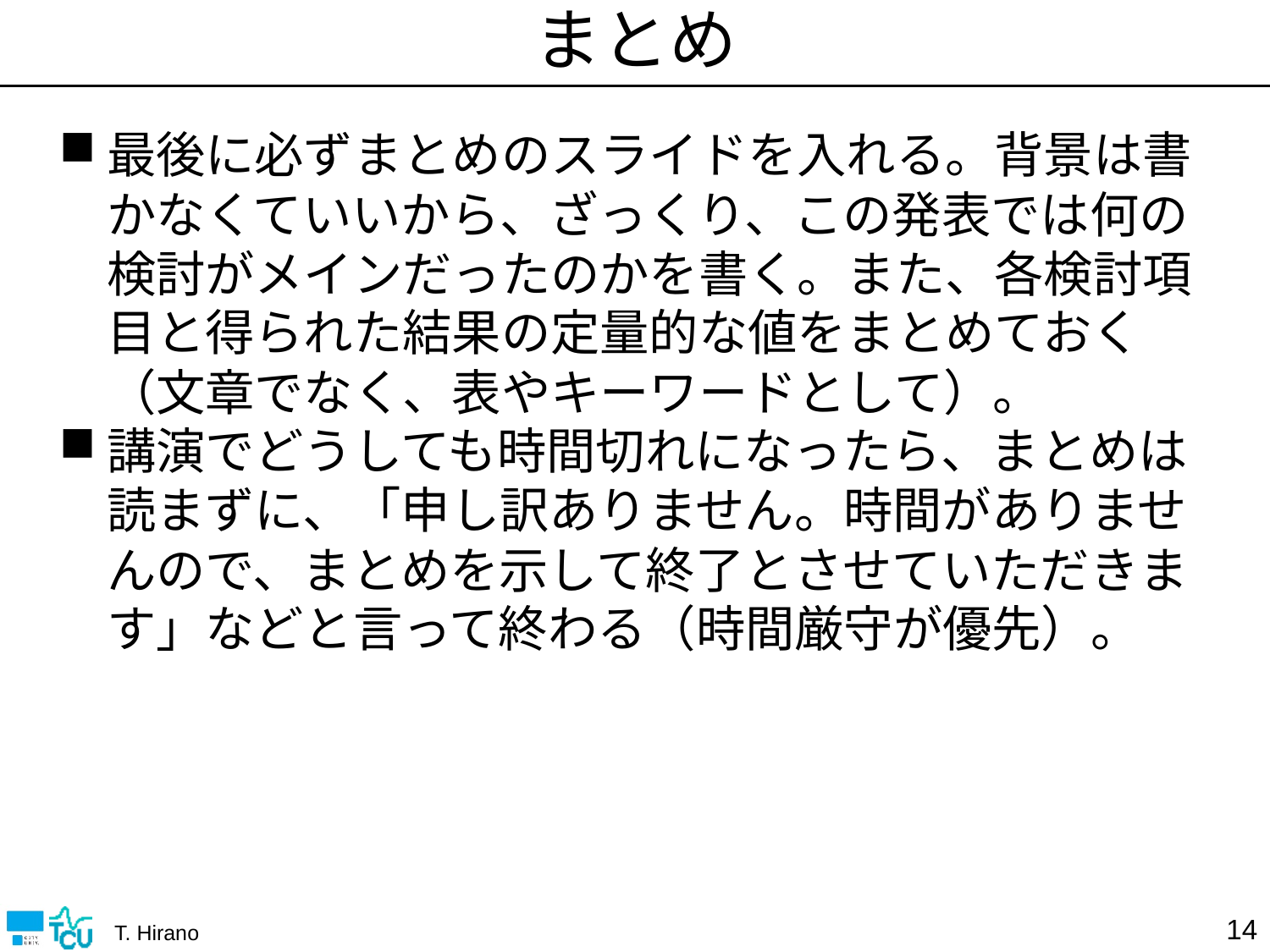

# まとめ
最後に必ずまとめのスライドを入れる。背景は書かなくていいから、ざっくり、この発表では何の検討がメインだったのかを書く。また、各検討項目と得られた結果の定量的な値をまとめておく（文章でなく、表やキーワードとして）。
講演でどうしても時間切れになったら、まとめは読まずに、「申し訳ありません。時間がありませんので、まとめを示して終了とさせていただきます」などと言って終わる（時間厳守が優先）。